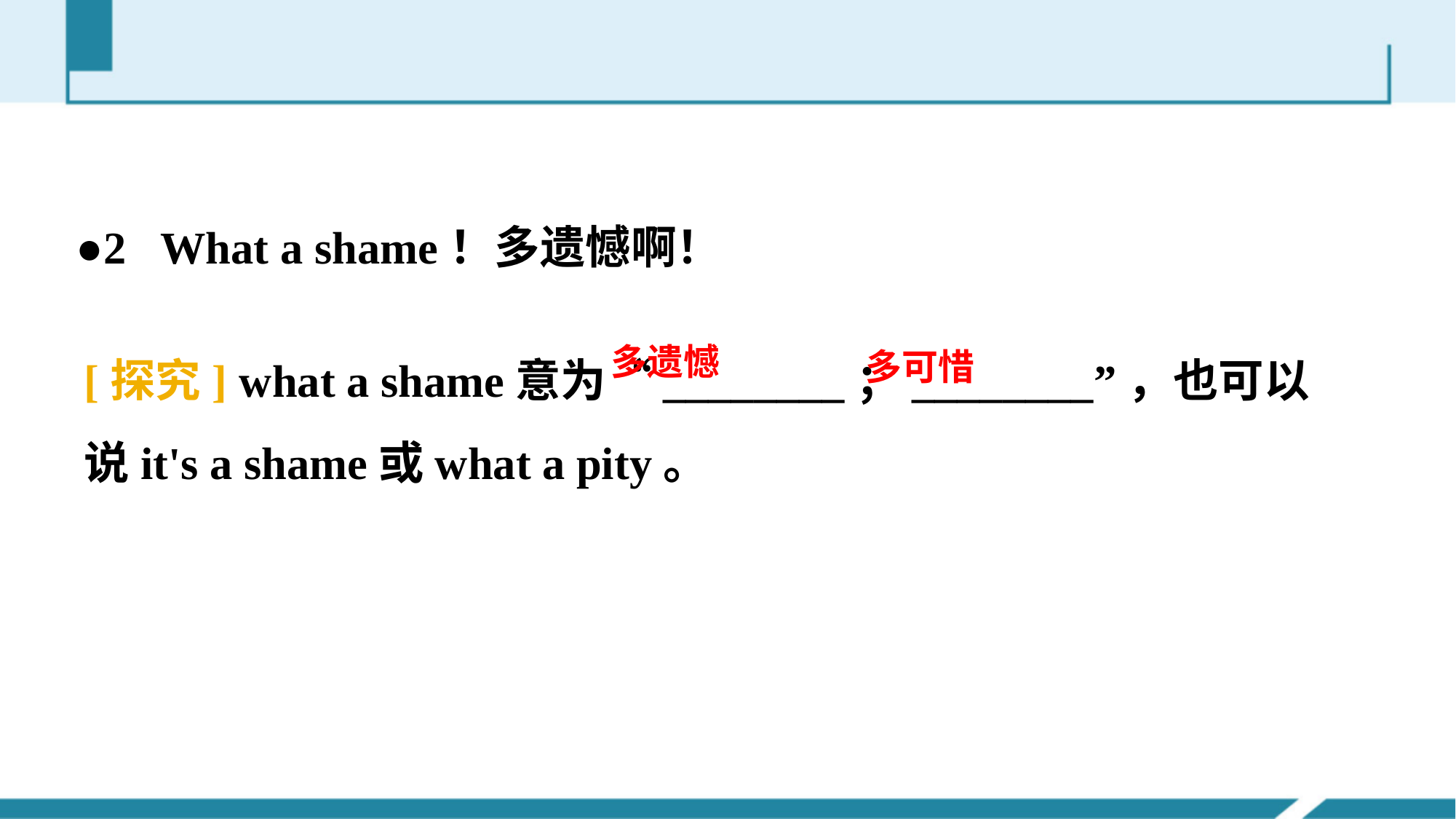

●2   What a shame！多遗憾啊！
[探究] what a shame意为“________；________”，也可以说it's a shame或what a pity。
多遗憾
多可惜